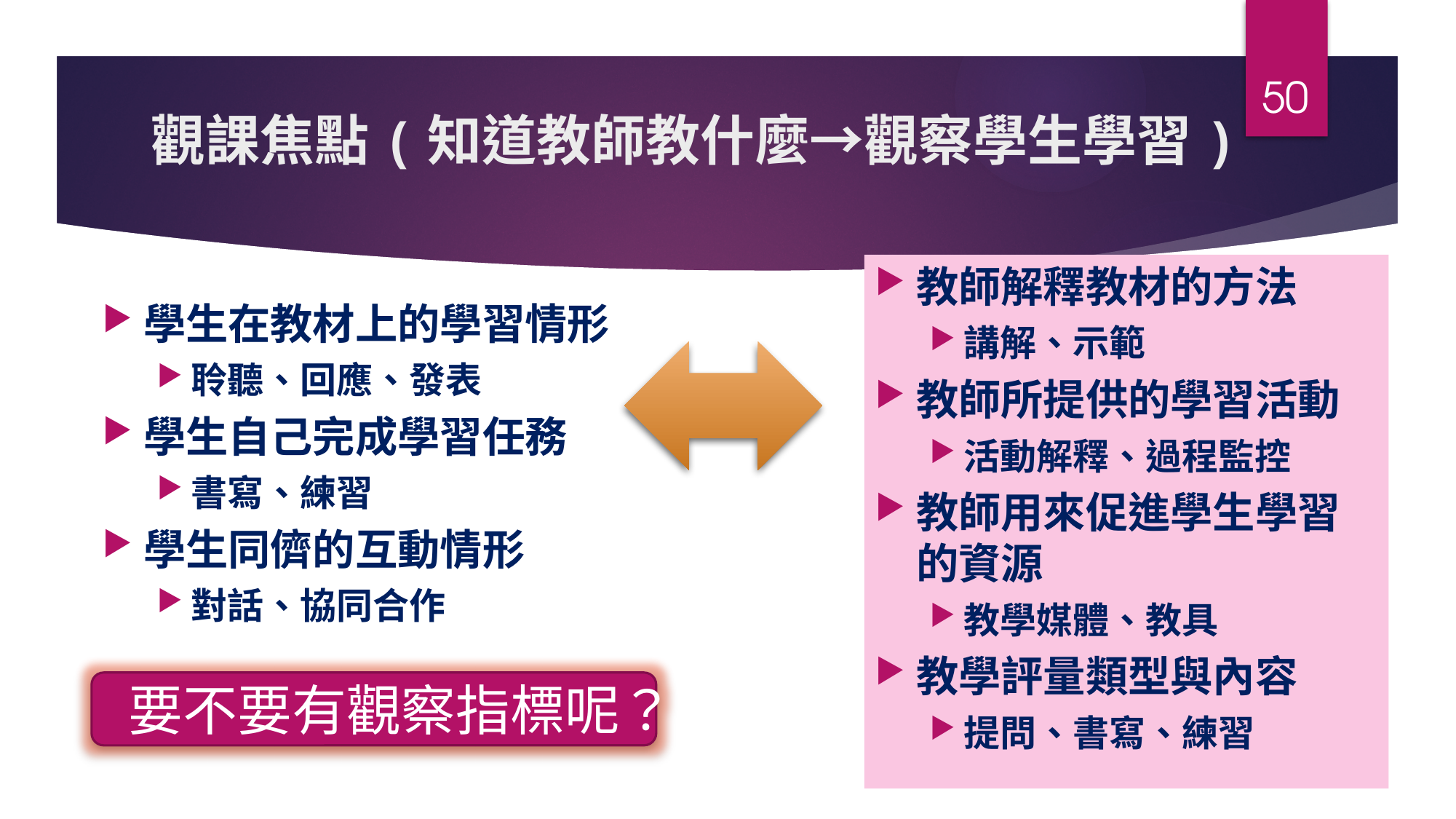

50
# 觀課焦點(知道教師教什麼→觀察學生學習)
教師解釋教材的方法
講解、示範
教師所提供的學習活動
活動解釋、過程監控
教師用來促進學生學習的資源
教學媒體、教具
教學評量類型與內容
提問、書寫、練習

學生在教材上的學習情形
聆聽、回應、發表
學生自己完成學習任務
書寫、練習
學生同儕的互動情形
對話、協同合作

要不要有觀察指標呢？